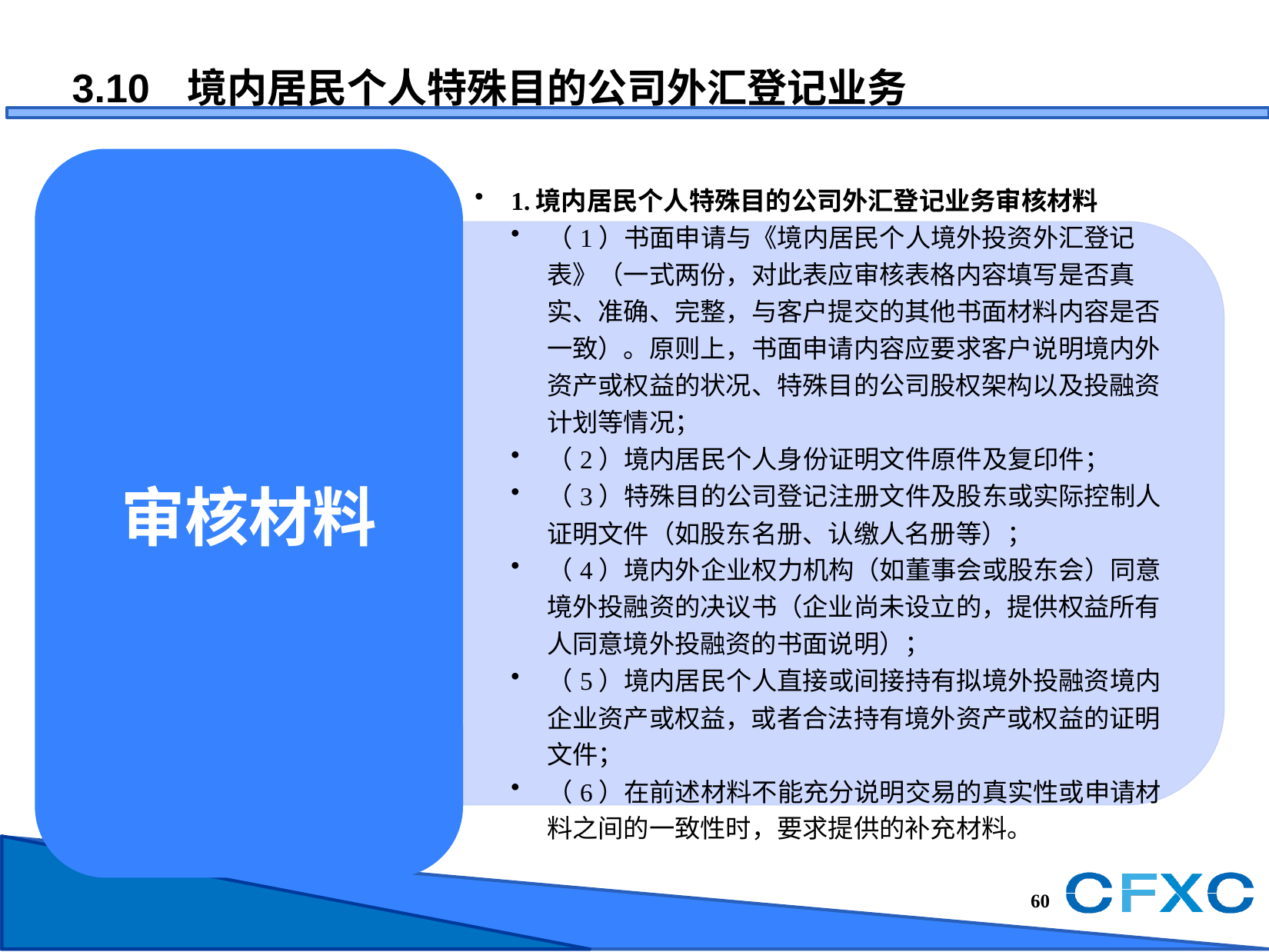

3.10	境内居民个人特殊目的公司外汇登记业务
审核材料
1.境内居民个人特殊目的公司外汇登记业务审核材料
（2）境内居民个人身份证明文件原件及复印件；
（3）特殊目的公司登记注册文件及股东或实际控制人证明文件（如股东名册、认缴人名册等）；
（4）境内外企业权力机构（如董事会或股东会）同意境外投融资的决议书（企业尚未设立的，提供权益所有人同意境外投融资的书面说明）；
（5）境内居民个人直接或间接持有拟境外投融资境内企业资产或权益，或者合法持有境外资产或权益的证明文件；
（6）在前述材料不能充分说明交易的真实性或申请材料之间的一致性时，要求提供的补充材料。
60